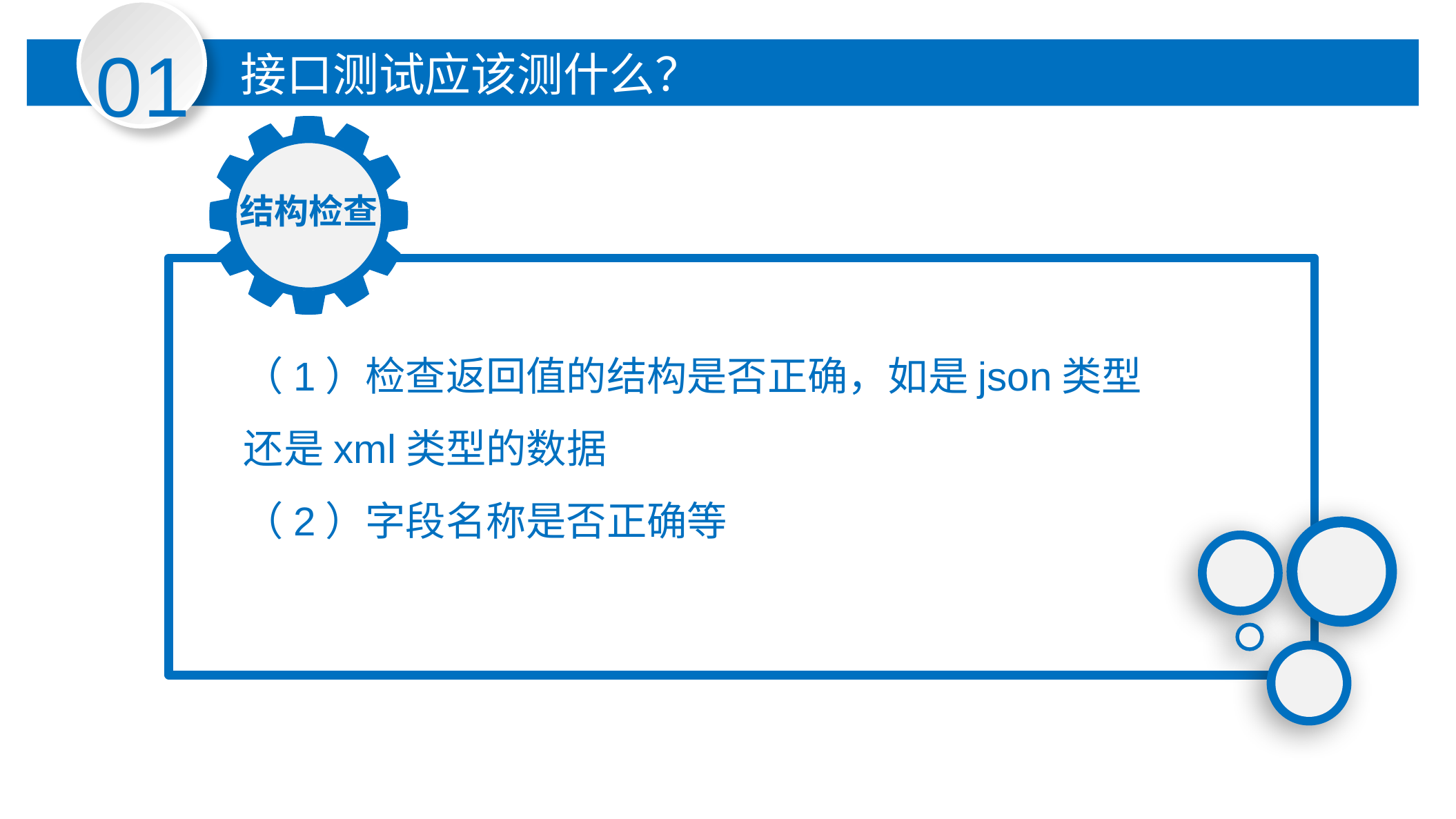

01
接口测试应该测什么？

结构检查

（1）检查返回值的结构是否正确，如是json类型还是xml类型的数据
（2）字段名称是否正确等